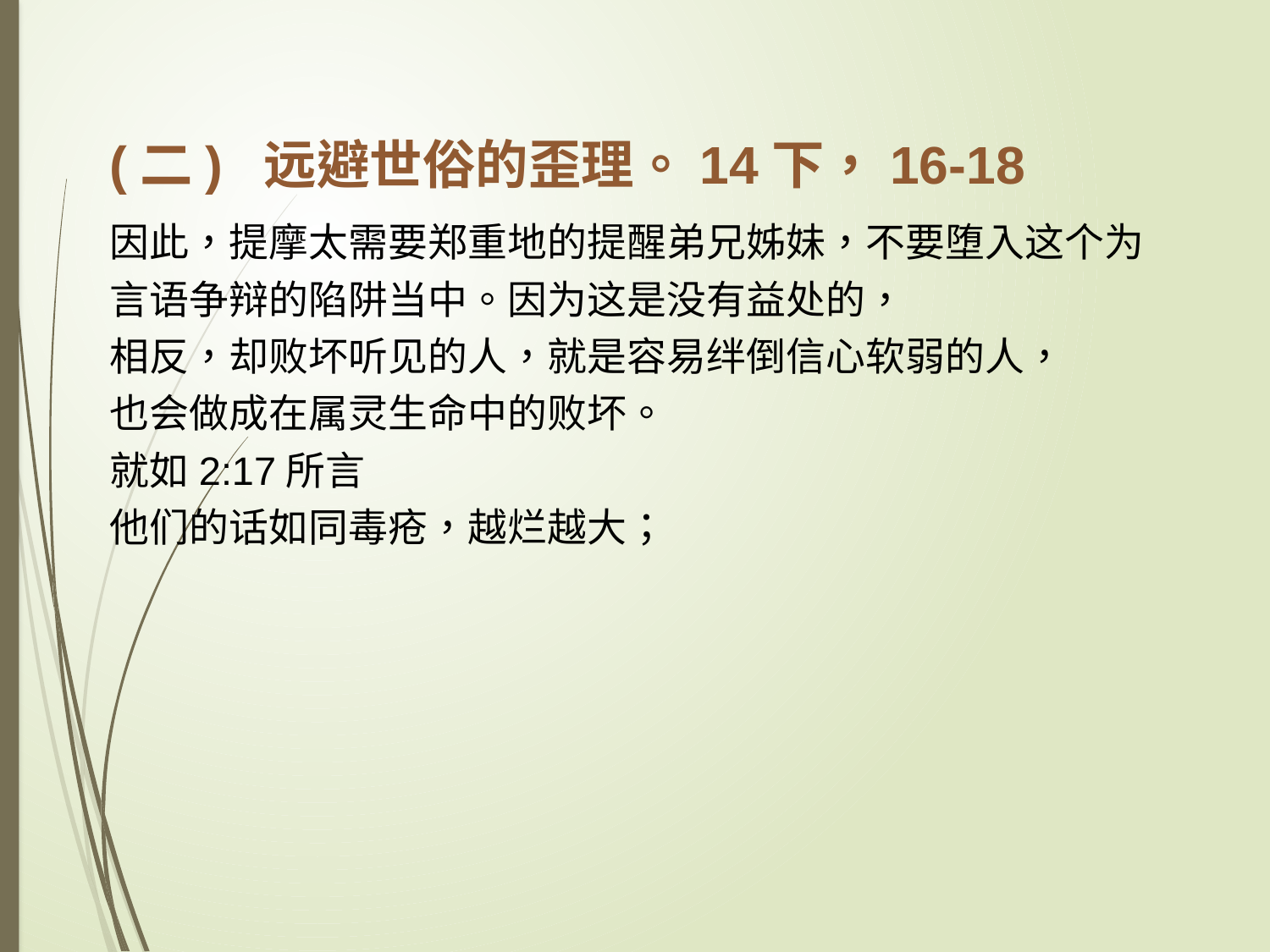

(二)	 远避世俗的歪理。14下，16-18
因此，提摩太需要郑重地的提醒弟兄姊妹，不要堕入这个为言语争辩的陷阱当中。因为这是没有益处的，
相反，却败坏听见的人，就是容易绊倒信心软弱的人，
也会做成在属灵生命中的败坏。
就如2:17所言
他们的话如同毒疮，越烂越大；